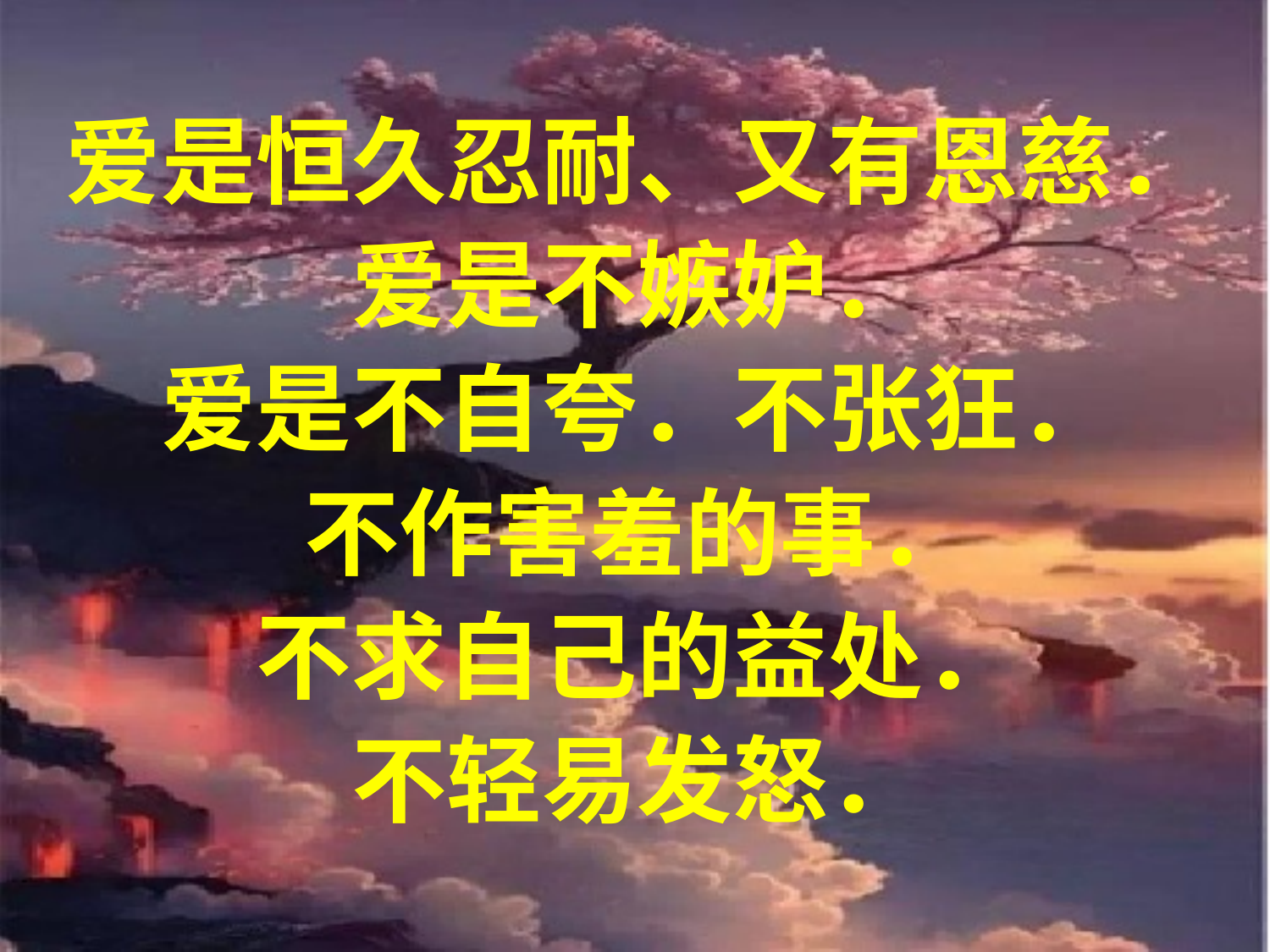

爱是恒久忍耐、又有恩慈．
爱是不嫉妒．
爱是不自夸．不张狂．
不作害羞的事．
不求自己的益处．
不轻易发怒．